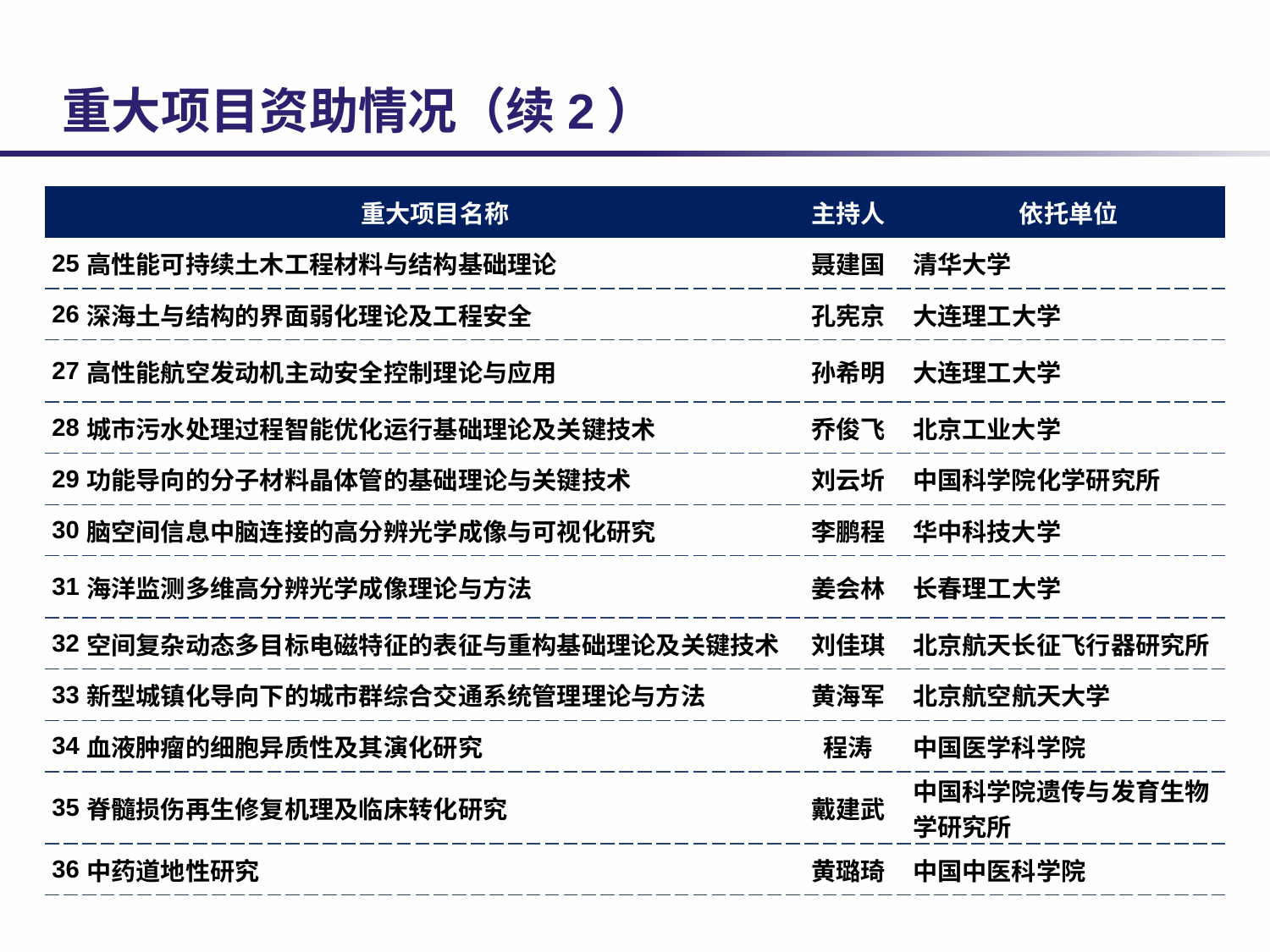

# 重大项目资助情况（续2）
|  | 重大项目名称 | 主持人 | 依托单位 |
| --- | --- | --- | --- |
| 25 | 高性能可持续土木工程材料与结构基础理论 | 聂建国 | 清华大学 |
| 26 | 深海土与结构的界面弱化理论及工程安全 | 孔宪京 | 大连理工大学 |
| 27 | 高性能航空发动机主动安全控制理论与应用 | 孙希明 | 大连理工大学 |
| 28 | 城市污水处理过程智能优化运行基础理论及关键技术 | 乔俊飞 | 北京工业大学 |
| 29 | 功能导向的分子材料晶体管的基础理论与关键技术 | 刘云圻 | 中国科学院化学研究所 |
| 30 | 脑空间信息中脑连接的高分辨光学成像与可视化研究 | 李鹏程 | 华中科技大学 |
| 31 | 海洋监测多维高分辨光学成像理论与方法 | 姜会林 | 长春理工大学 |
| 32 | 空间复杂动态多目标电磁特征的表征与重构基础理论及关键技术 | 刘佳琪 | 北京航天长征飞行器研究所 |
| 33 | 新型城镇化导向下的城市群综合交通系统管理理论与方法 | 黄海军 | 北京航空航天大学 |
| 34 | 血液肿瘤的细胞异质性及其演化研究 | 程涛 | 中国医学科学院 |
| 35 | 脊髓损伤再生修复机理及临床转化研究 | 戴建武 | 中国科学院遗传与发育生物学研究所 |
| 36 | 中药道地性研究 | 黄璐琦 | 中国中医科学院 |